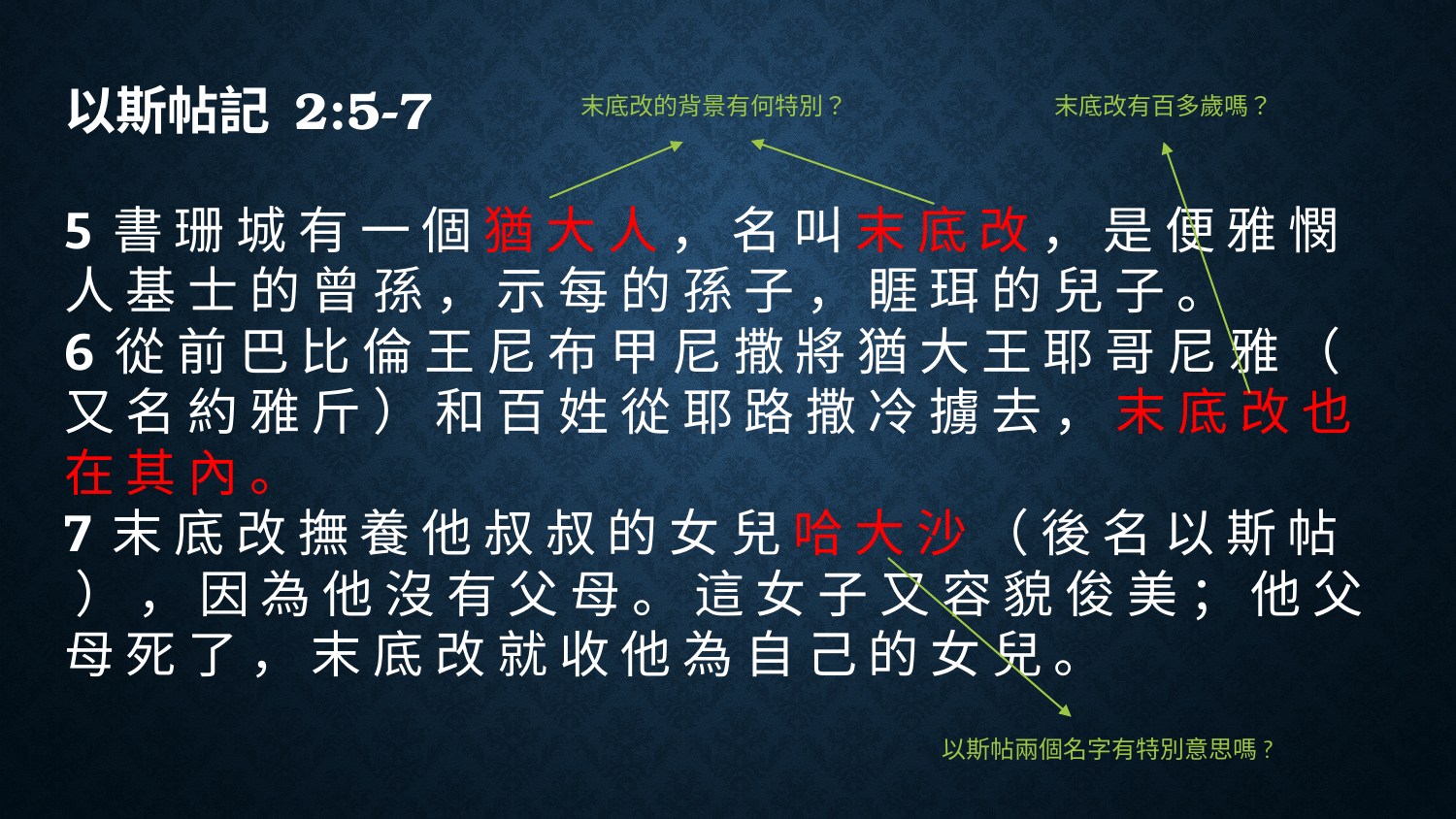

# 以斯帖記 2:5-7
末底改有百多歲嗎？
末底改的背景有何特別？
5 書 珊 城 有 一 個 猶 大 人 ， 名 叫 末 底 改 ， 是 便 雅 憫 人 基 士 的 曾 孫 ， 示 每 的 孫 子 ， 睚 珥 的 兒 子 。
6 從 前 巴 比 倫 王 尼 布 甲 尼 撒 將 猶 大 王 耶 哥 尼 雅 （ 又 名 約 雅 斤 ） 和 百 姓 從 耶 路 撒 冷 擄 去 ， 末 底 改 也 在 其 內 。
7 末 底 改 撫 養 他 叔 叔 的 女 兒 哈 大 沙 （ 後 名 以 斯 帖 ） ， 因 為 他 沒 有 父 母 。 這 女 子 又 容 貌 俊 美 ； 他 父 母 死 了 ， 末 底 改 就 收 他 為 自 己 的 女 兒 。

以斯帖兩個名字有特別意思嗎?